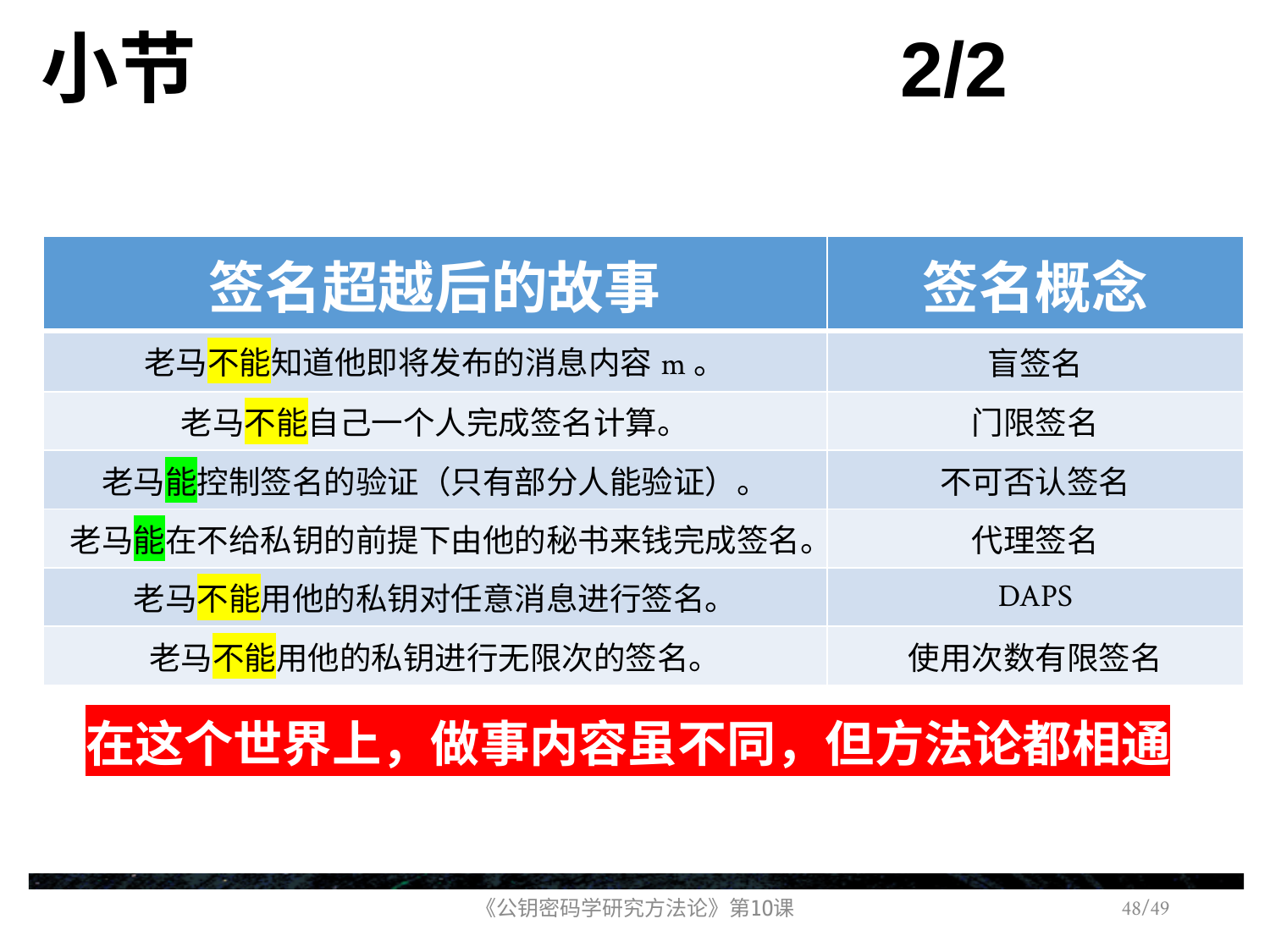

# 小节                                       2/2
| 签名超越后的故事 | 签名概念 |
| --- | --- |
| 老马不能知道他即将发布的消息内容m。 | 盲签名 |
| 老马不能自己一个人完成签名计算。 | 门限签名 |
| 老马能控制签名的验证（只有部分人能验证）。 | 不可否认签名 |
| 老马能在不给私钥的前提下由他的秘书来钱完成签名。 | 代理签名 |
| 老马不能用他的私钥对任意消息进行签名。 | DAPS |
| 老马不能用他的私钥进行无限次的签名。 | 使用次数有限签名 |
在这个世界上，做事内容虽不同，但方法论都相通
《公钥密码学研究方法论》第10课
48/49